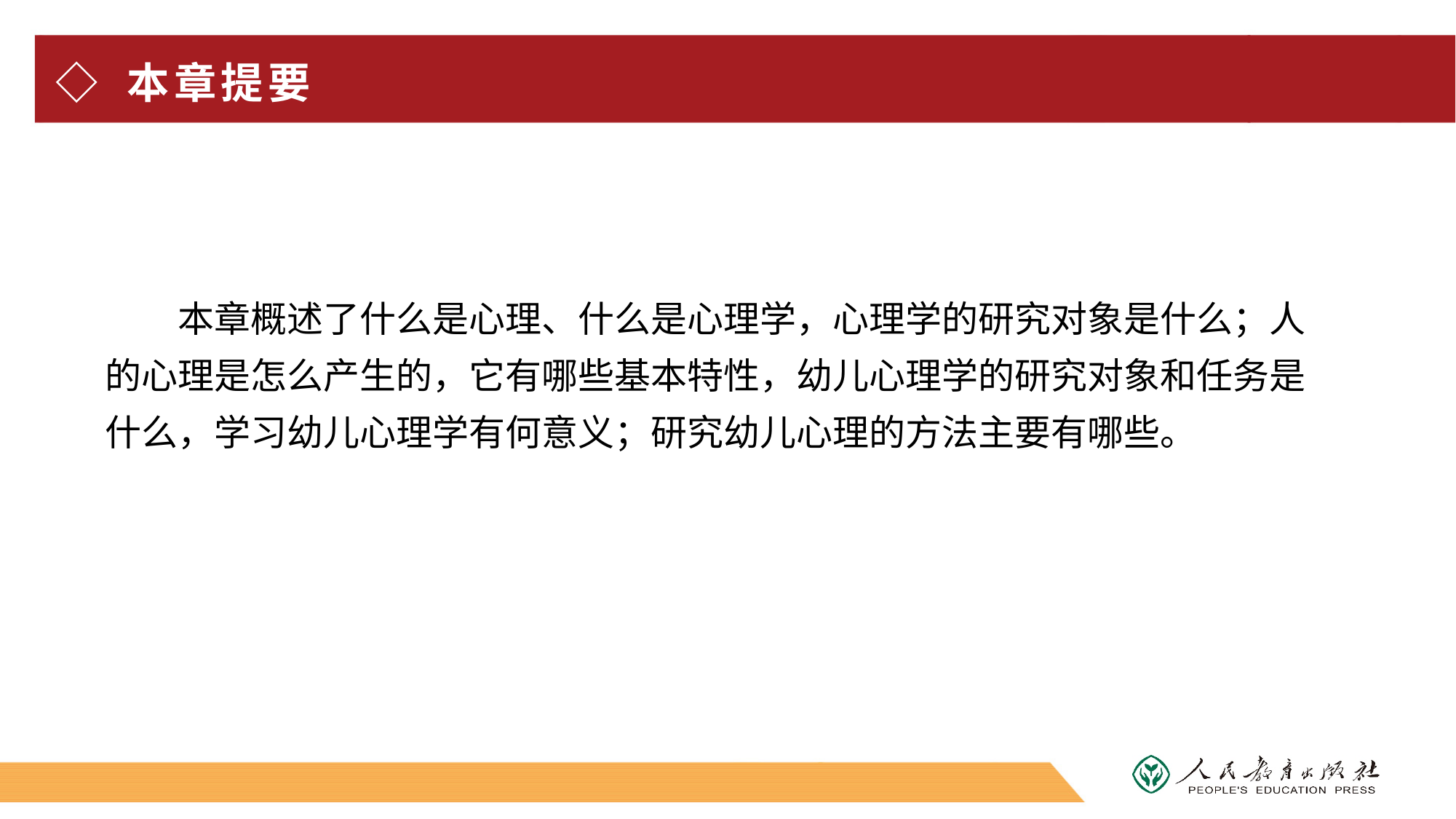

# ◇ 本章提要

本章概述了什么是心理、什么是心理学，心理学的研究对象是什么；人的心理是怎么产生的，它有哪些基本特性，幼儿心理学的研究对象和任务是什么，学习幼儿心理学有何意义；研究幼儿心理的方法主要有哪些。